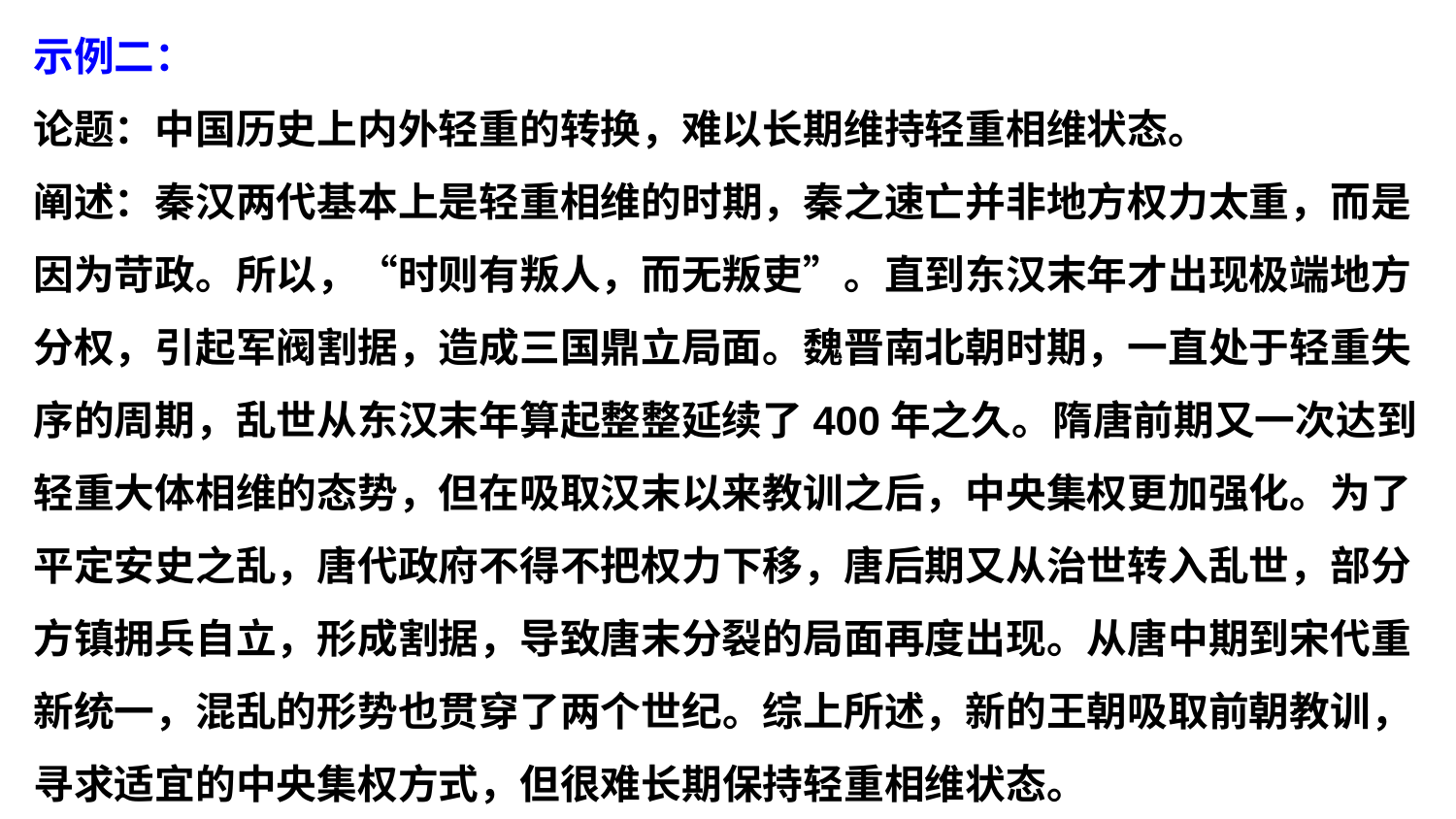

示例二：
论题：中国历史上内外轻重的转换，难以长期维持轻重相维状态。
阐述：秦汉两代基本上是轻重相维的时期，秦之速亡并非地方权力太重，而是因为苛政。所以，“时则有叛人，而无叛吏”。直到东汉末年才出现极端地方分权，引起军阀割据，造成三国鼎立局面。魏晋南北朝时期，一直处于轻重失序的周期，乱世从东汉末年算起整整延续了400年之久。隋唐前期又一次达到轻重大体相维的态势，但在吸取汉末以来教训之后，中央集权更加强化。为了平定安史之乱，唐代政府不得不把权力下移，唐后期又从治世转入乱世，部分方镇拥兵自立，形成割据，导致唐末分裂的局面再度出现。从唐中期到宋代重新统一，混乱的形势也贯穿了两个世纪。综上所述，新的王朝吸取前朝教训，寻求适宜的中央集权方式，但很难长期保持轻重相维状态。